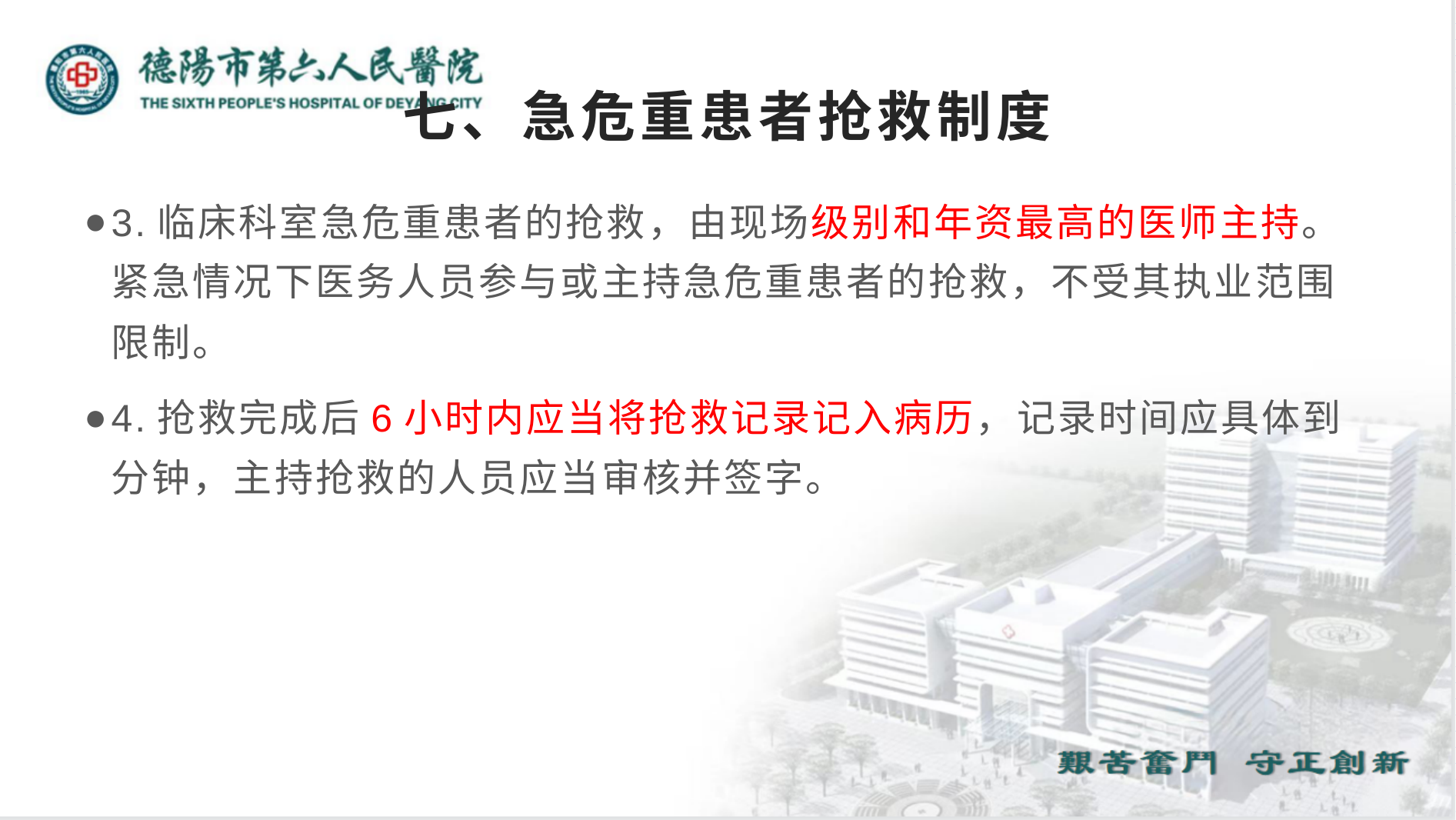

# 七、急危重患者抢救制度
3.临床科室急危重患者的抢救，由现场级别和年资最高的医师主持。紧急情况下医务人员参与或主持急危重患者的抢救，不受其执业范围限制。
4.抢救完成后6小时内应当将抢救记录记入病历，记录时间应具体到分钟，主持抢救的人员应当审核并签字。